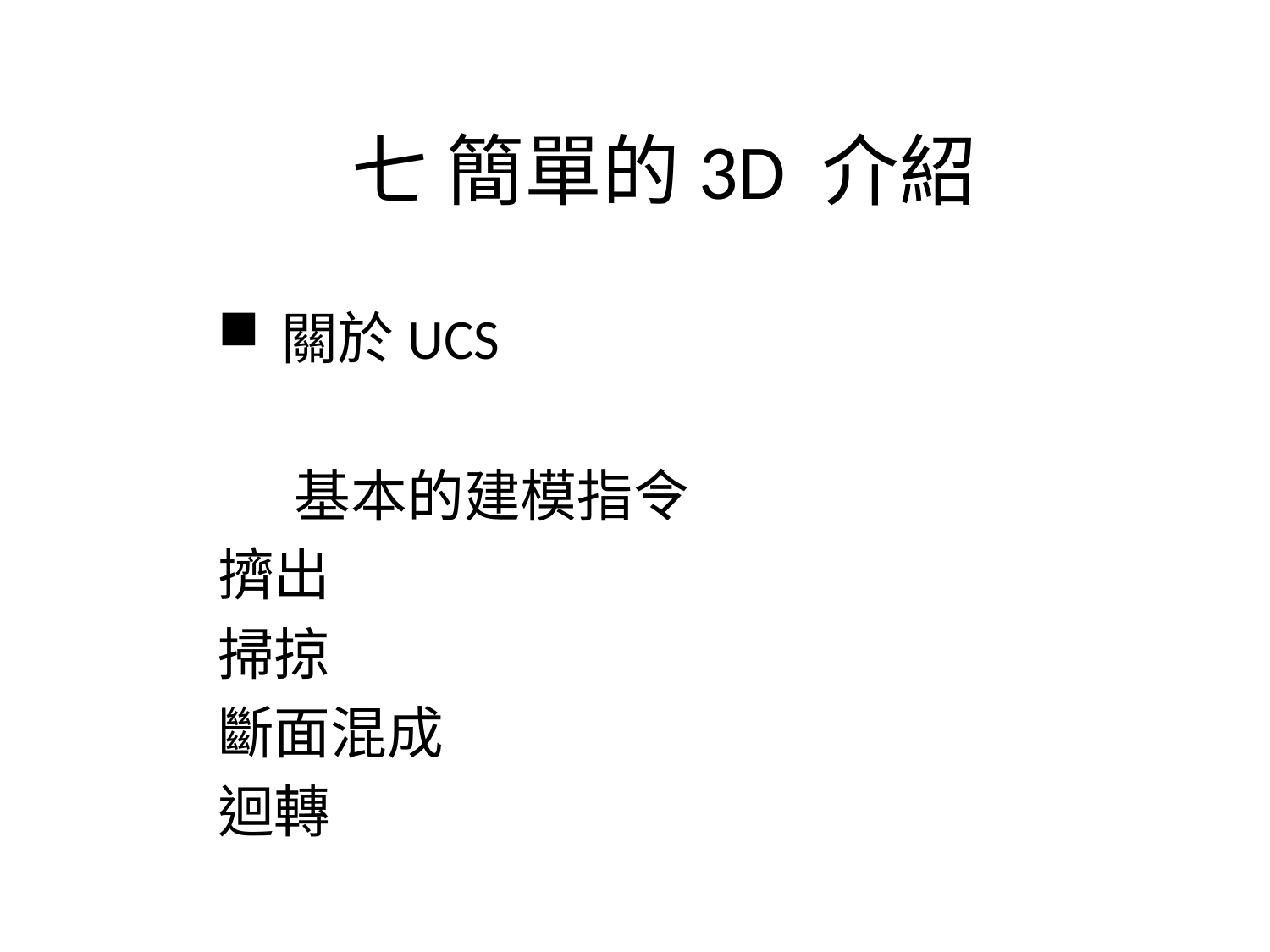

# 七 簡單的3D 介紹
關於UCS

     基本的建模指令
擠出
掃掠
斷面混成
迴轉